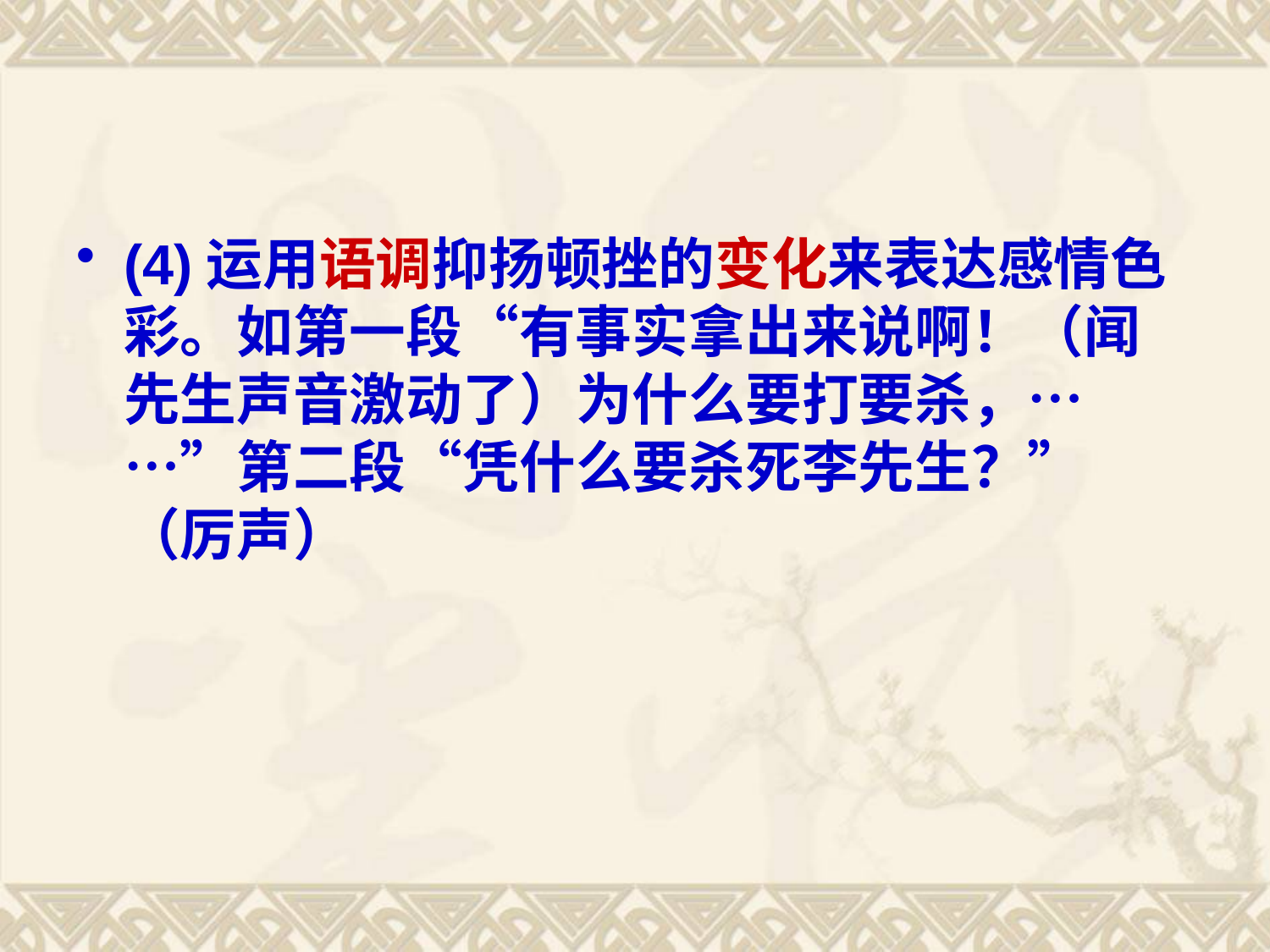

(4)运用语调抑扬顿挫的变化来表达感情色彩。如第一段“有事实拿出来说啊！（闻先生声音激动了）为什么要打要杀，……”第二段“凭什么要杀死李先生？”（厉声）